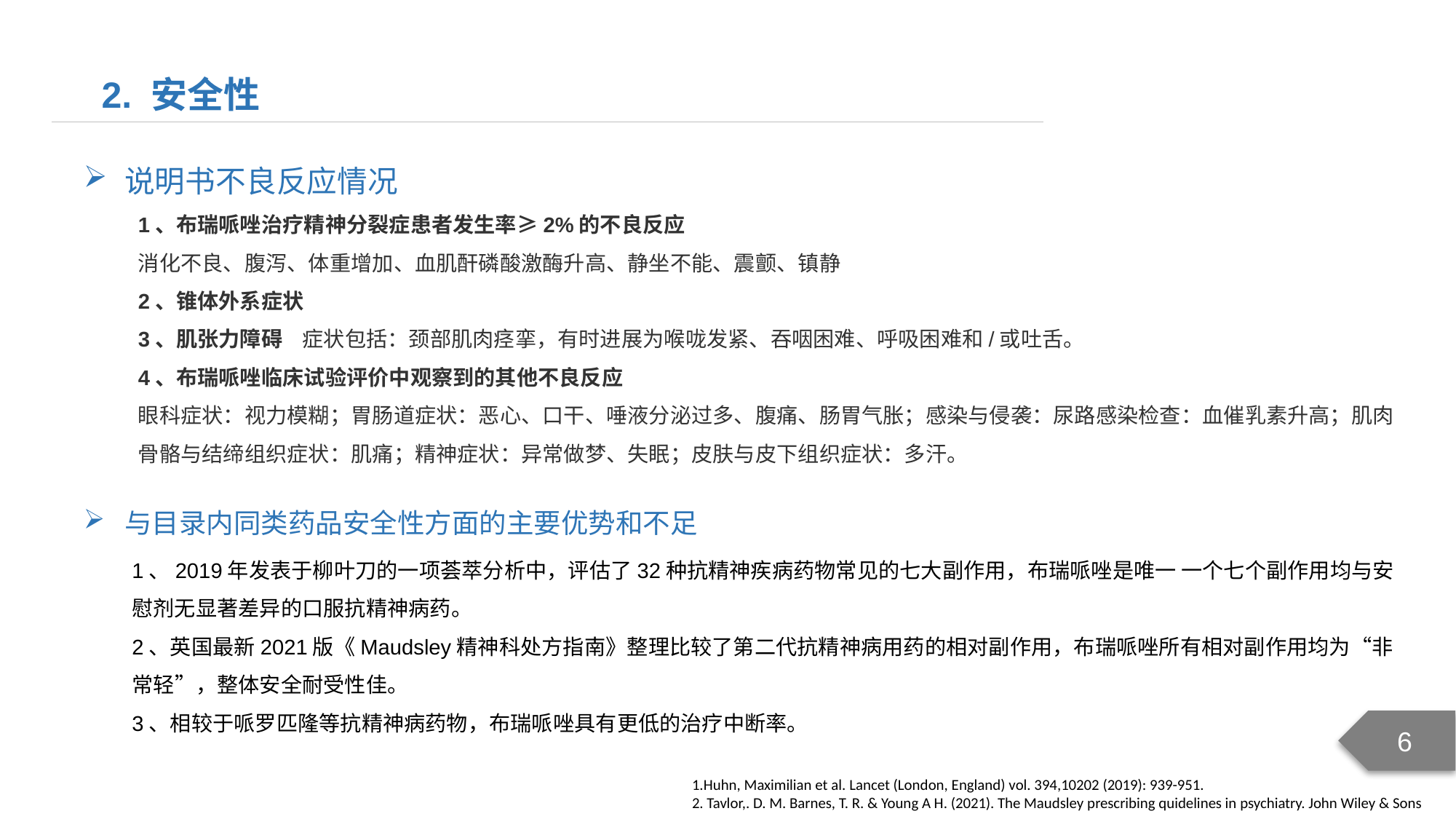

2. 安全性
说明书不良反应情况
1、布瑞哌唑治疗精神分裂症患者发生率≥2%的不良反应
消化不良、腹泻、体重增加、血肌酐磷酸激酶升高、静坐不能、震颤、镇静
2、锥体外系症状
3、肌张力障碍    症状包括：颈部肌肉痉挛，有时进展为喉咙发紧、吞咽困难、呼吸困难和/或吐舌。
4、布瑞哌唑临床试验评价中观察到的其他不良反应
眼科症状：视力模糊；胃肠道症状：恶心、口干、唾液分泌过多、腹痛、肠胃气胀；感染与侵袭：尿路感染检查：血催乳素升高；肌肉骨骼与结缔组织症状：肌痛；精神症状：异常做梦、失眠；皮肤与皮下组织症状：多汗。
与目录内同类药品安全性方面的主要优势和不足
1、2019年发表于柳叶刀的一项荟萃分析中，评估了32种抗精神疾病药物常见的七大副作用，布瑞哌唑是唯一 一个七个副作用均与安慰剂无显著差异的口服抗精神病药。
2、英国最新2021版《Maudsley精神科处方指南》整理比较了第二代抗精神病用药的相对副作用，布瑞哌唑所有相对副作用均为“非常轻”，整体安全耐受性佳。
3、相较于哌罗匹隆等抗精神病药物，布瑞哌唑具有更低的治疗中断率。
1.Huhn, Maximilian et al. Lancet (London, England) vol. 394,10202 (2019): 939-951.
2. Tavlor,. D. M. Barnes, T. R. & Young A H. (2021). The Maudsley prescribing quidelines in psychiatry. John Wiley & Sons